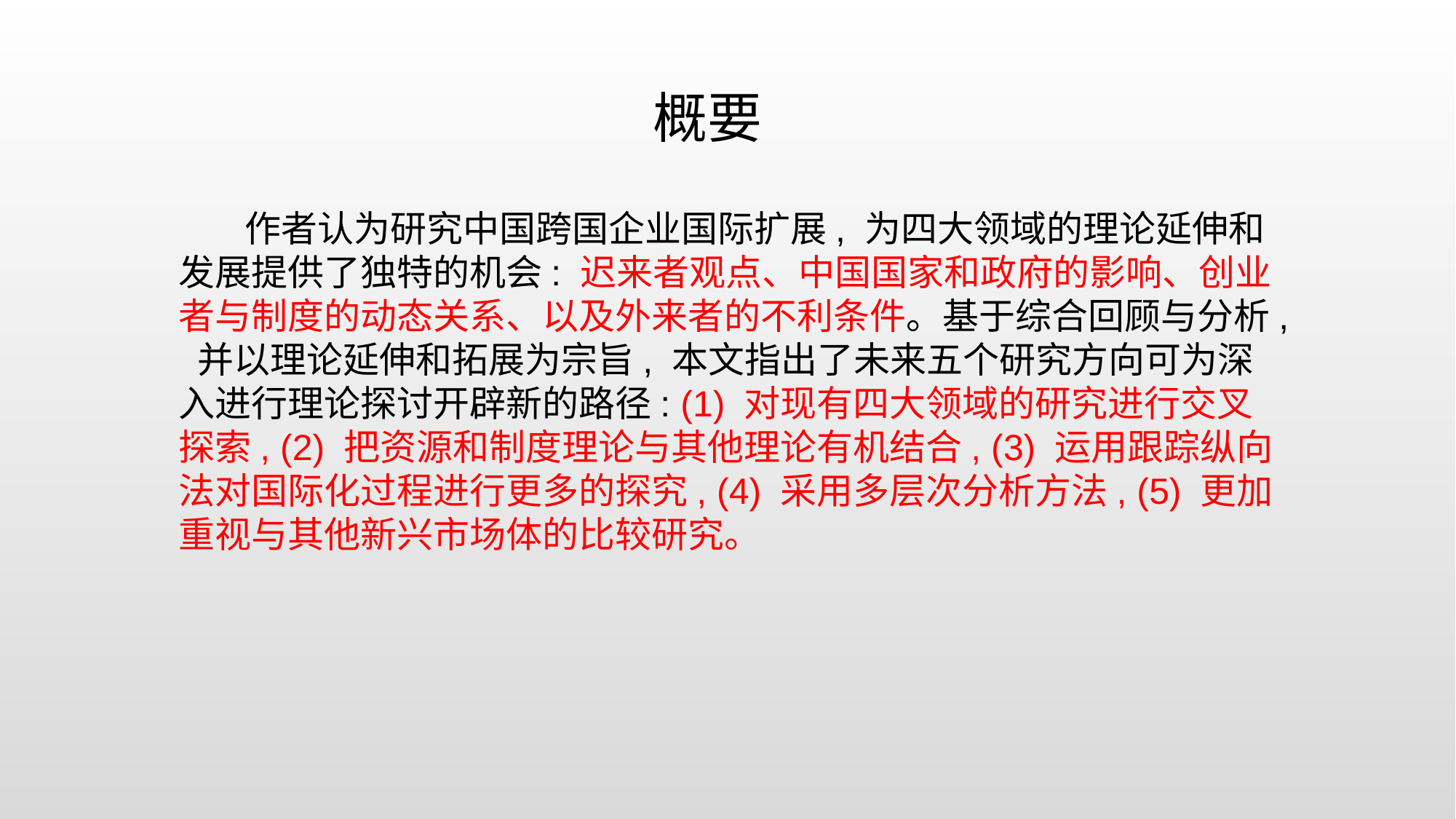

概要
       作者认为研究中国跨国企业国际扩展, 为四大领域的理论延伸和发展提供了独特的机会: 迟来者观点、中国国家和政府的影响、创业者与制度的动态关系、以及外来者的不利条件。基于综合回顾与分析, 并以理论延伸和拓展为宗旨, 本文指出了未来五个研究方向可为深入进行理论探讨开辟新的路径: (1) 对现有四大领域的研究进行交叉探索, (2) 把资源和制度理论与其他理论有机结合, (3) 运用跟踪纵向法对国际化过程进行更多的探究, (4) 采用多层次分析方法, (5) 更加重视与其他新兴市场体的比较研究。